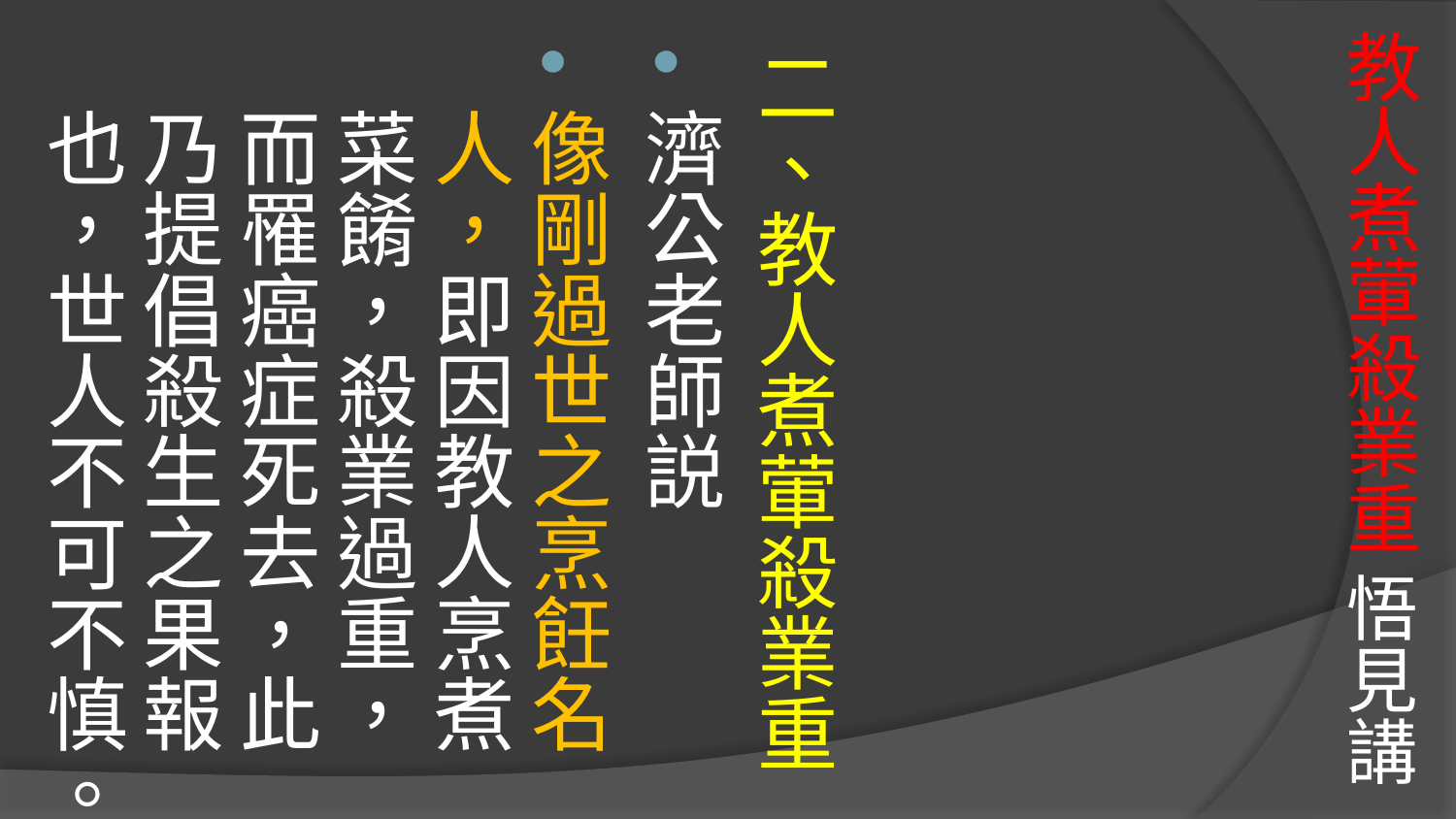

# 教人煮葷殺業重 悟見講
二、教人煮葷殺業重
濟公老師説
像剛過世之烹飪名人，即因教人烹煮菜餚，殺業過重，而罹癌症死去，此乃提倡殺生之果報也，世人不可不慎。